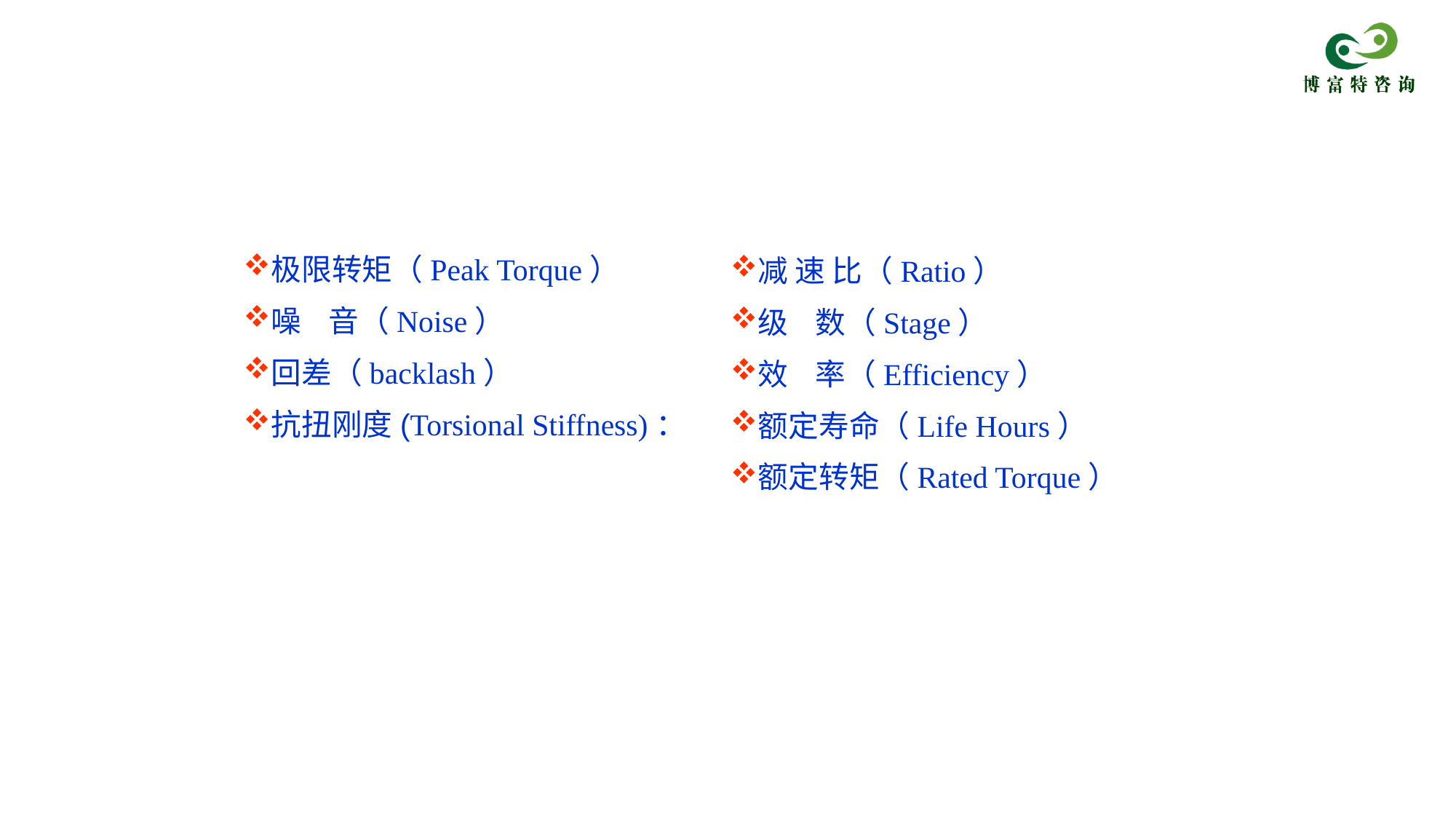

行星齿轮减速器常用术语
极限转矩（Peak Torque）
噪    音（Noise）
回差（backlash）
抗扭刚度(Torsional Stiffness)：
减 速 比（Ratio）
级    数（Stage）
效    率（Efficiency）
额定寿命（Life Hours）
额定转矩（Rated Torque）